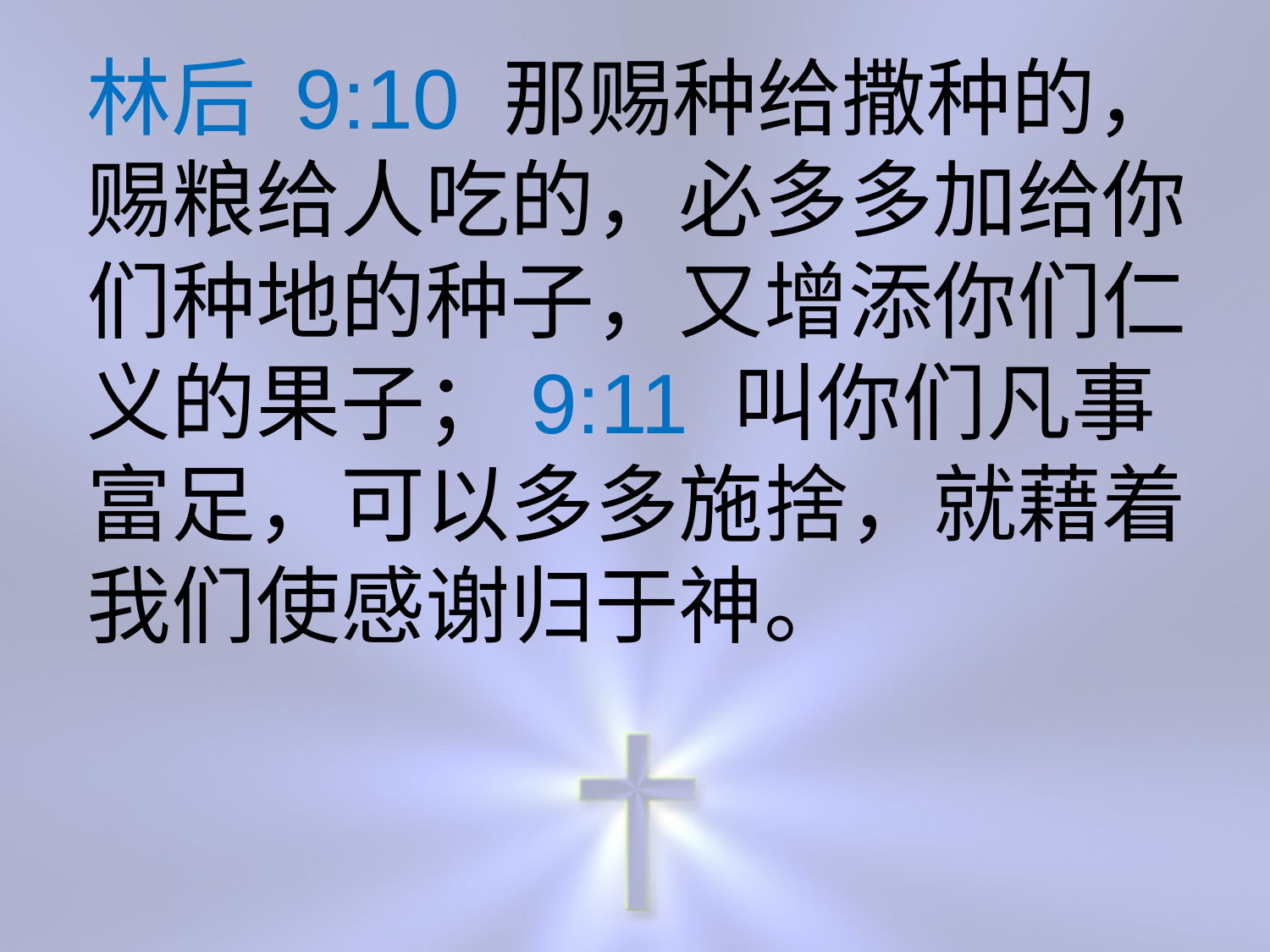

林后 9:10 那赐种给撒种的，赐粮给人吃的，必多多加给你们种地的种子，又增添你们仁义的果子；9:11 叫你们凡事富足，可以多多施捨，就藉着我们使感谢归于神。